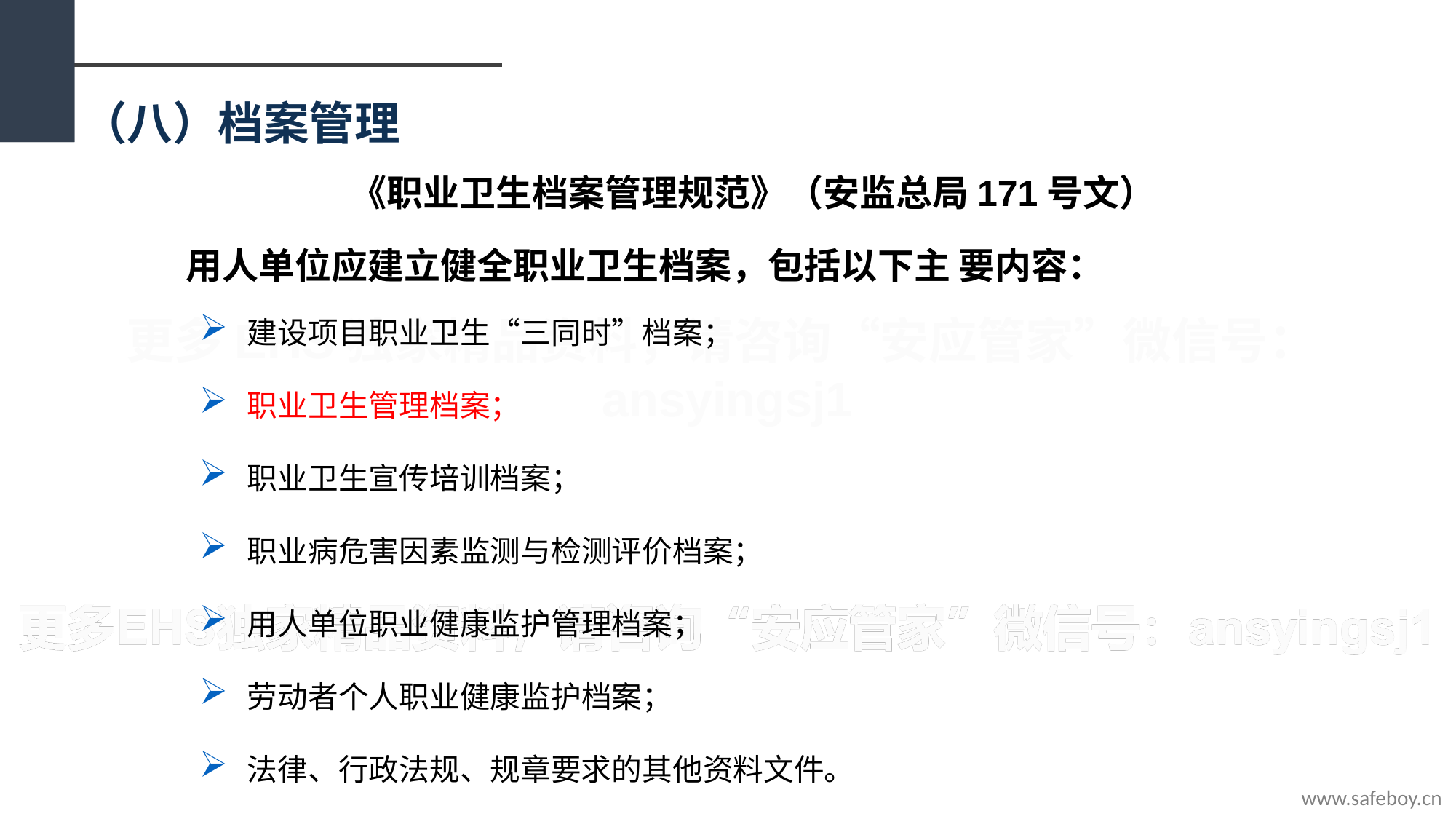

（八）档案管理
《职业卫生档案管理规范》（安监总局171号文）
    用人单位应建立健全职业卫生档案，包括以下主 要内容：
 建设项目职业卫生“三同时”档案；
 职业卫生管理档案；
 职业卫生宣传培训档案；
 职业病危害因素监测与检测评价档案；
 用人单位职业健康监护管理档案；
 劳动者个人职业健康监护档案；
 法律、行政法规、规章要求的其他资料文件。